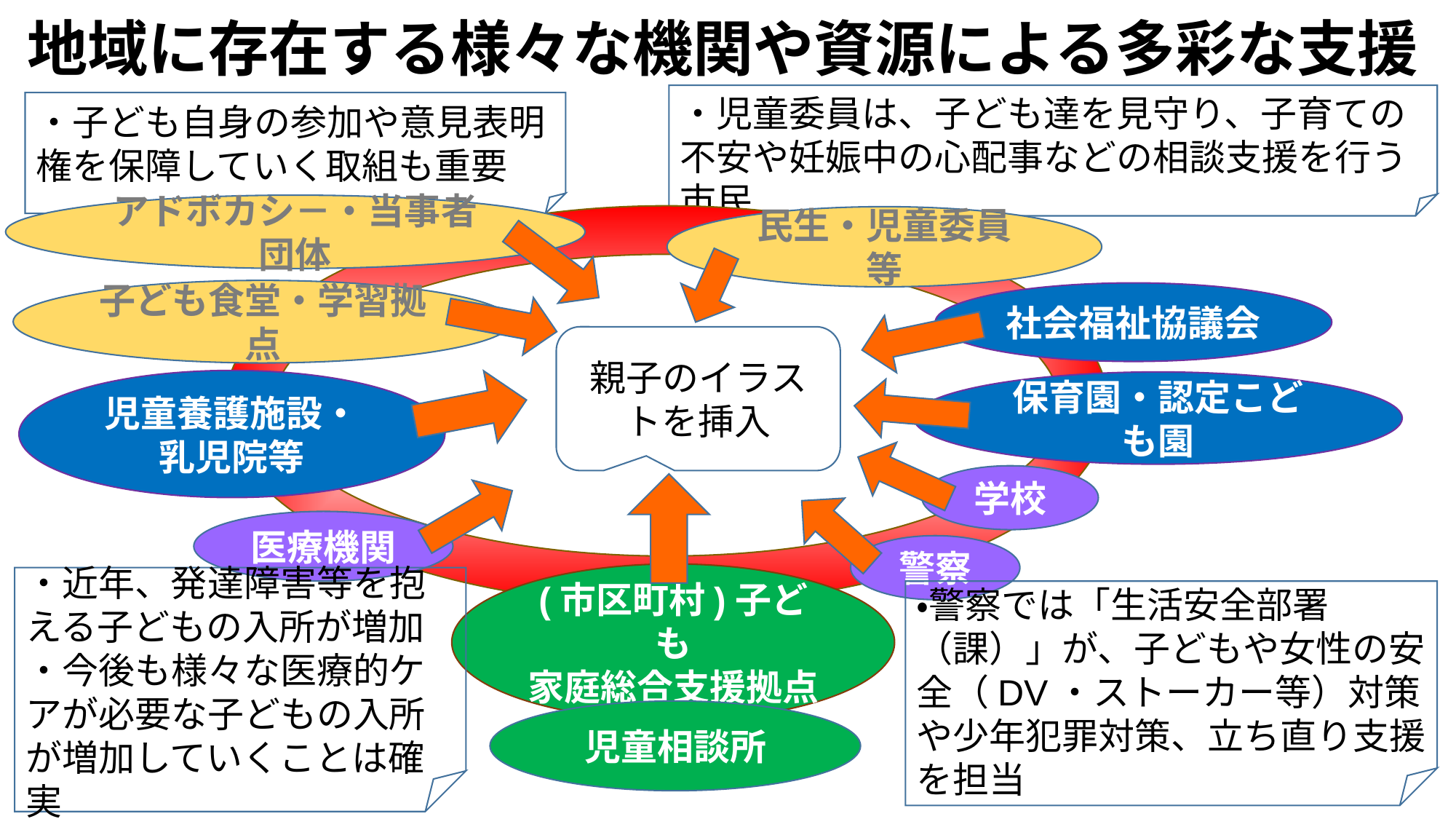

地域に存在する様々な機関や資源による多彩な支援

・児童委員は、子ども達を見守り、子育ての不安や妊娠中の心配事などの相談支援を行う市民
・子ども自身の参加や意見表明権を保障していく取組も重要
アドボカシ－・当事者団体

民生・児童委員等

子ども食堂・学習拠点
社会福祉協議会
親子のイラストを挿入

児童養護施設・
乳児院等
保育園・認定こども園

学校

医療機関
警察
(市区町村)子ども
家庭総合支援拠点

・近年、発達障害等を抱える子どもの入所が増加
・今後も様々な医療的ケアが必要な子どもの入所が増加していくことは確実

・警察では「生活安全部署（課）」が、子どもや女性の安全（DV・ストーカー等）対策や少年犯罪対策、立ち直り支援を担当
児童相談所